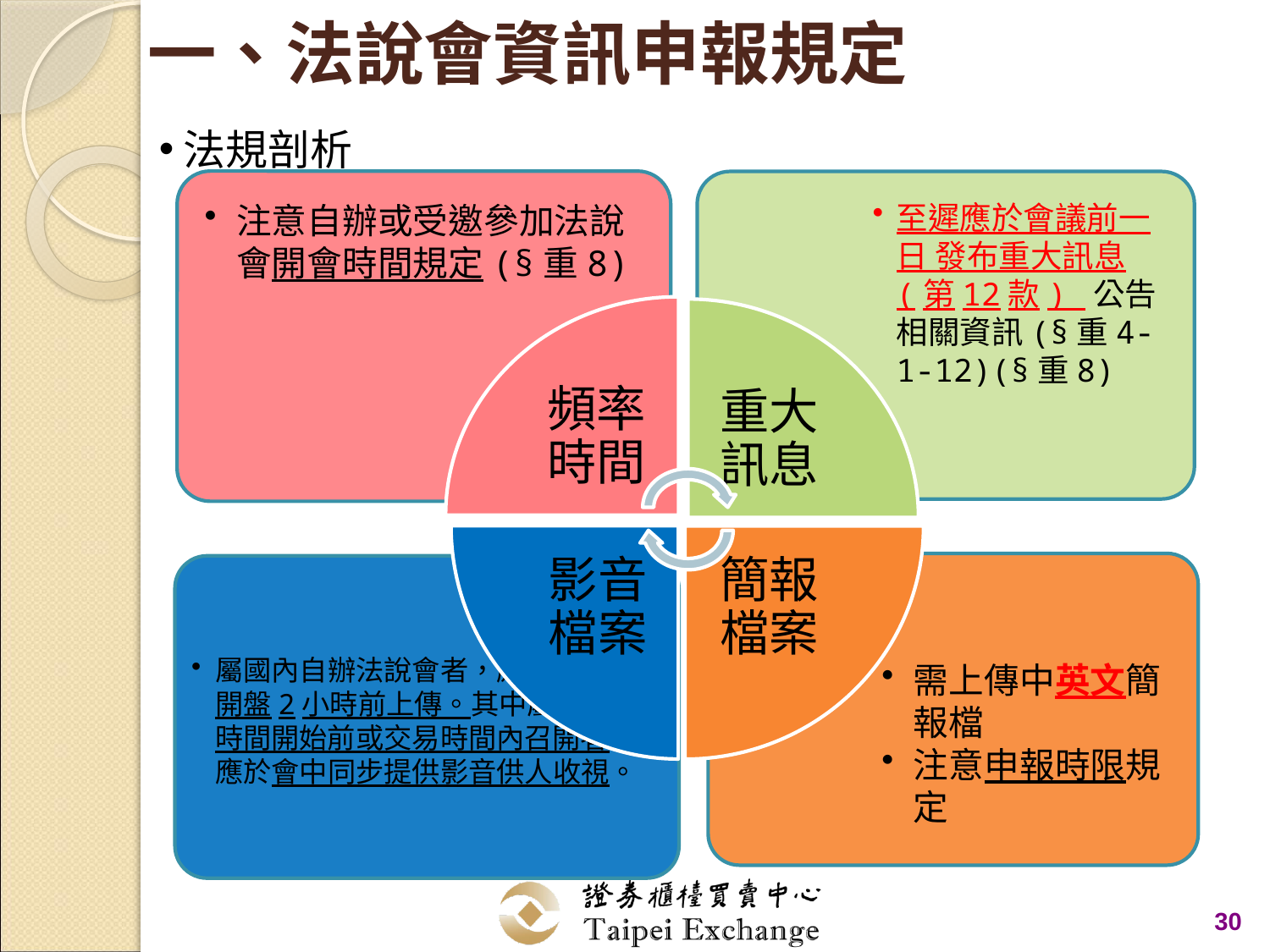

# 一、法說會資訊申報規定
法規剖析

需上傳中英文簡報檔
注意申報時限規定
屬國內自辦法說會者，應於會後次日開盤2小時前上傳。其中屬當日交易時間開始前或交易時間內召開者，尚應於會中同步提供影音供人收視。
至遲應於會議前一日 發布重大訊息(第12款) 公告相關資訊(§重4-1-12)(§重8)
注意自辦或受邀參加法說會開會時間規定(§重8)

頻率
時間
重大訊息
簡報檔案
影音檔案

30